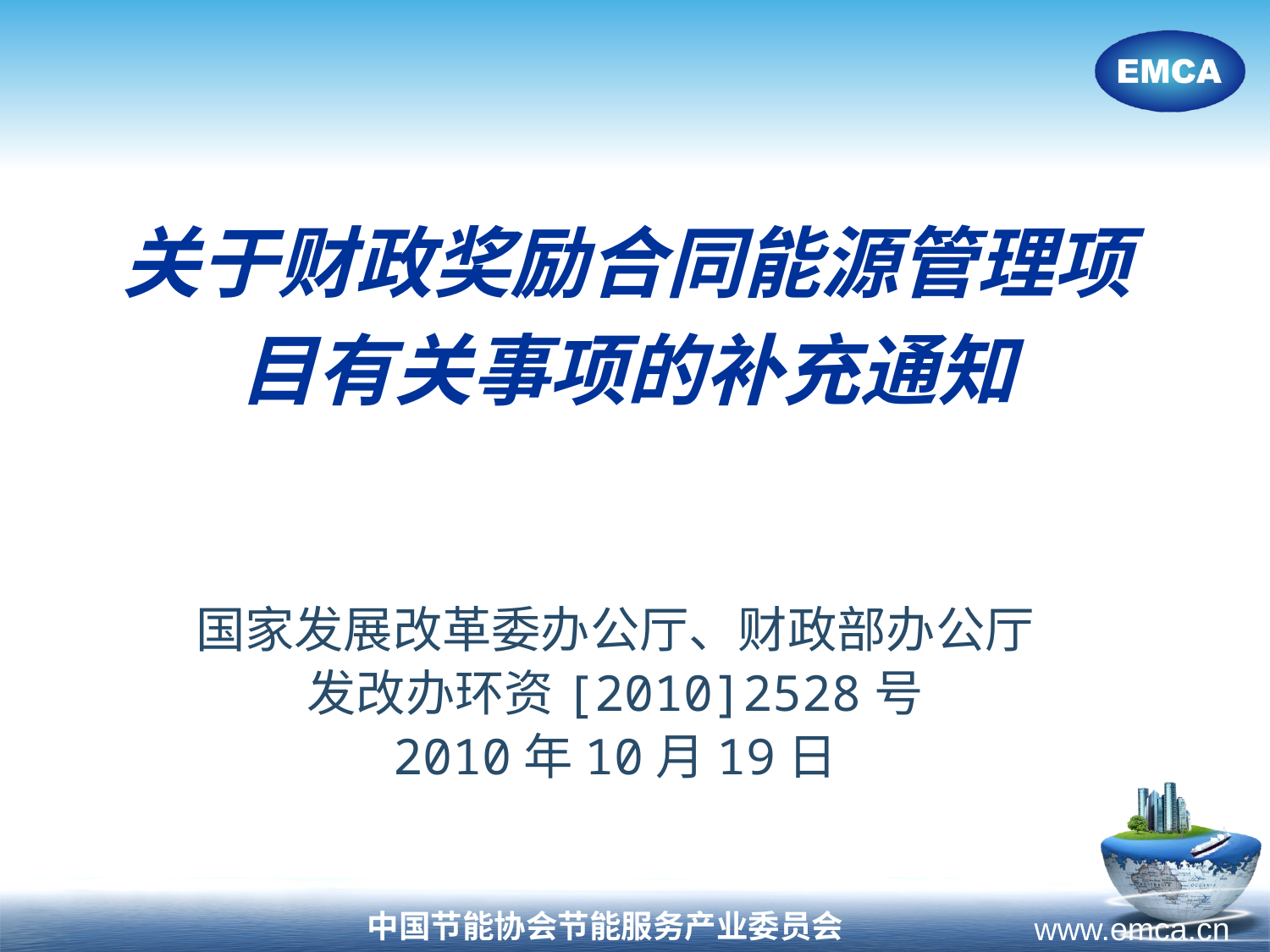

关于财政奖励合同能源管理项目有关事项的补充通知
国家发展改革委办公厅、财政部办公厅
发改办环资[2010]2528号
2010年10月19日